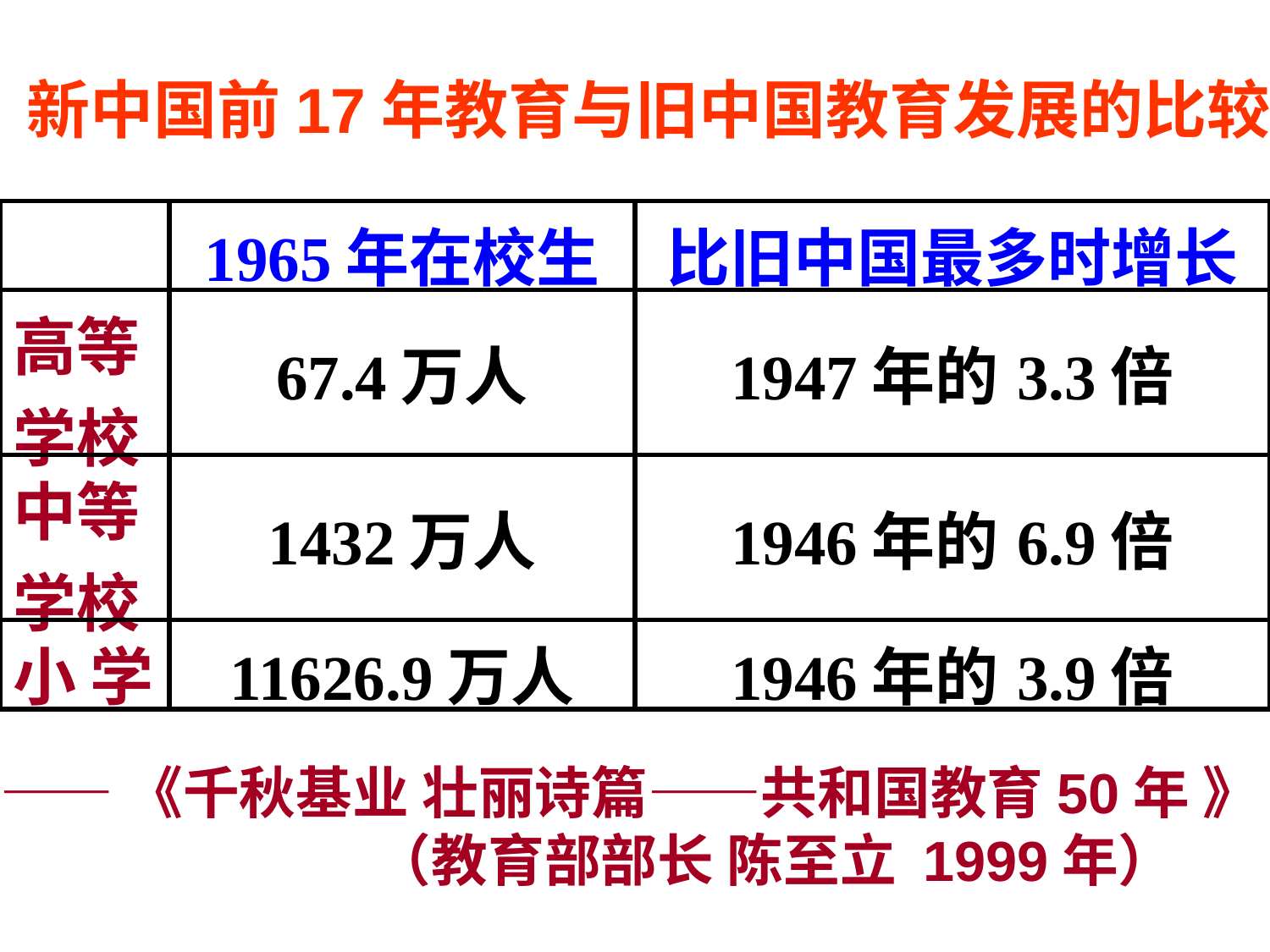

新中国前17年教育与旧中国教育发展的比较
|  | 1965年在校生 | 比旧中国最多时增长 |
| --- | --- | --- |
| 高等学校 | 67.4万人 | 1947年的3.3倍 |
| 中等学校 | 1432万人 | 1946年的6.9倍 |
| 小 学 | 11626.9万人 | 1946年的3.9倍 |
——《千秋基业 壮丽诗篇——共和国教育50年 》
                            （教育部部长 陈至立 1999年）